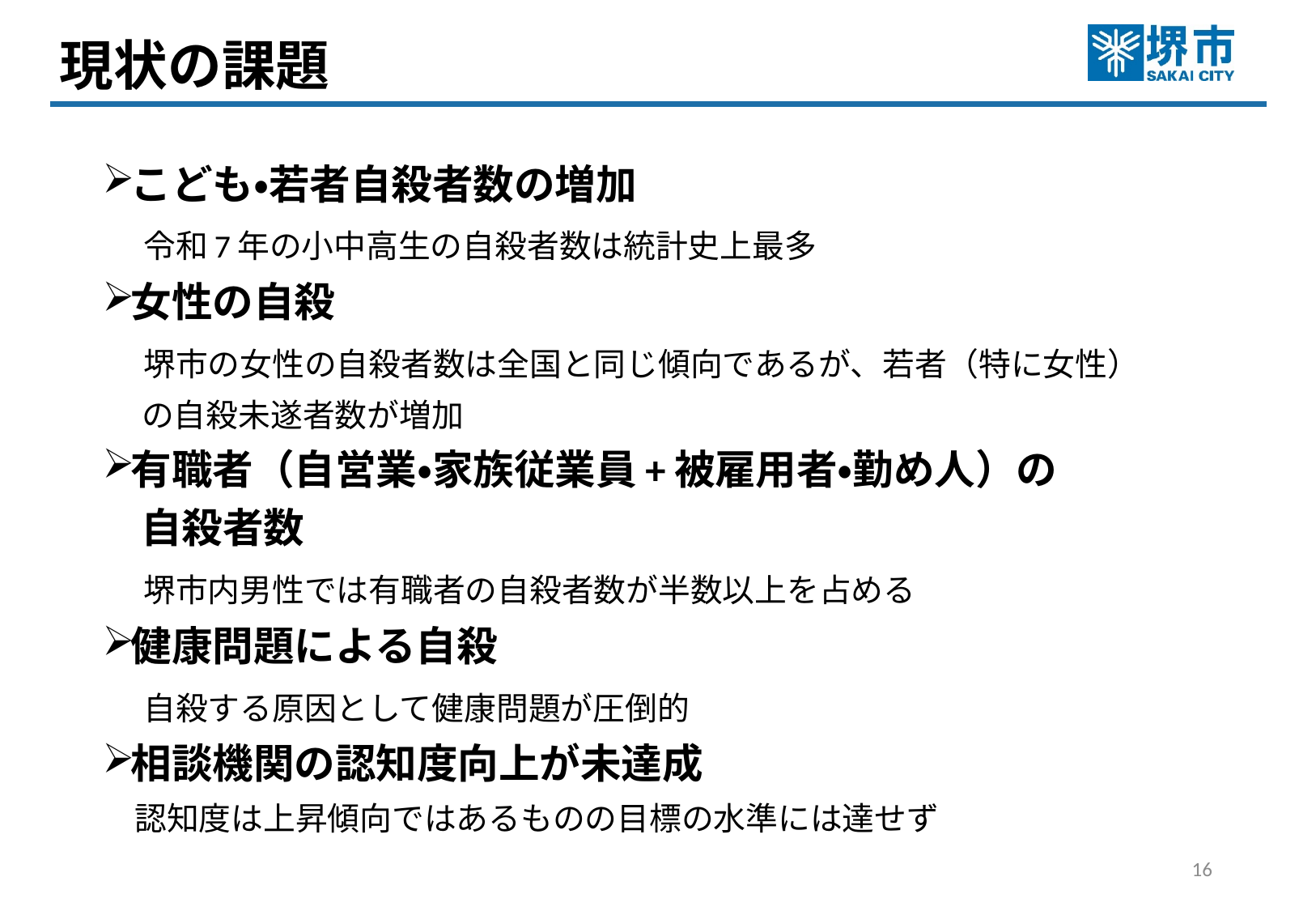

現状の課題
こども・若者自殺者数の増加
　令和7年の小中高生の自殺者数は統計史上最多
女性の自殺
　堺市の女性の自殺者数は全国と同じ傾向であるが、若者（特に女性）
　 の自殺未遂者数が増加
有職者（自営業・家族従業員+被雇用者・勤め人）の
    自殺者数
　堺市内男性では有職者の自殺者数が半数以上を占める
健康問題による自殺
　自殺する原因として健康問題が圧倒的
相談機関の認知度向上が未達成
　認知度は上昇傾向ではあるものの目標の水準には達せず
16